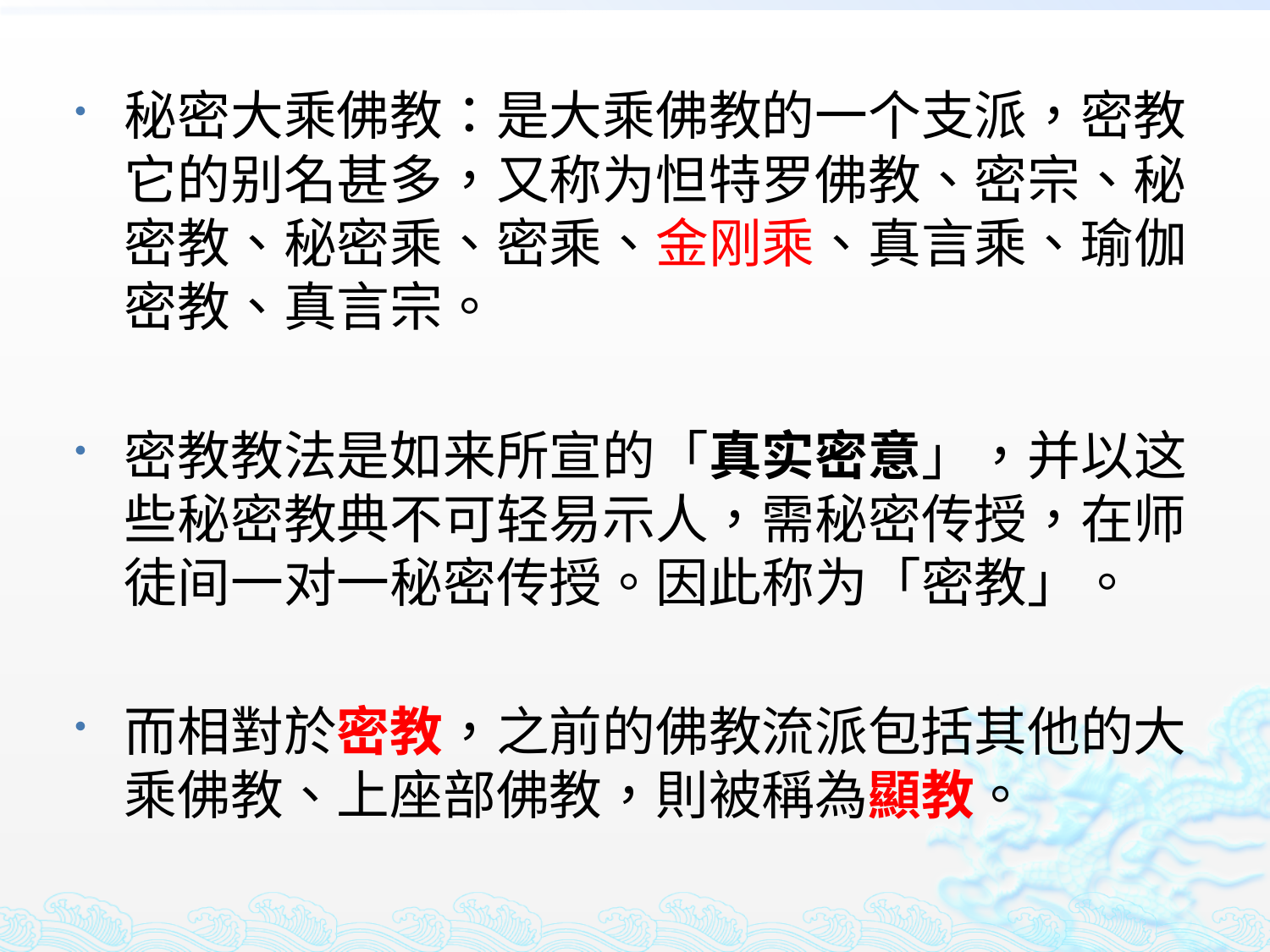

秘密大乘佛教：是大乘佛教的一个支派，密教它的别名甚多，又称为怛特罗佛教、密宗、秘密教、秘密乘、密乘、金刚乘、真言乘、瑜伽密教、真言宗。

密教教法是如来所宣的「真实密意」，并以这些秘密教典不可轻易示人，需秘密传授，在师徒间一对一秘密传授。因此称为「密教」。

而相對於密教，之前的佛教流派包括其他的大乘佛教、上座部佛教，則被稱為顯教。